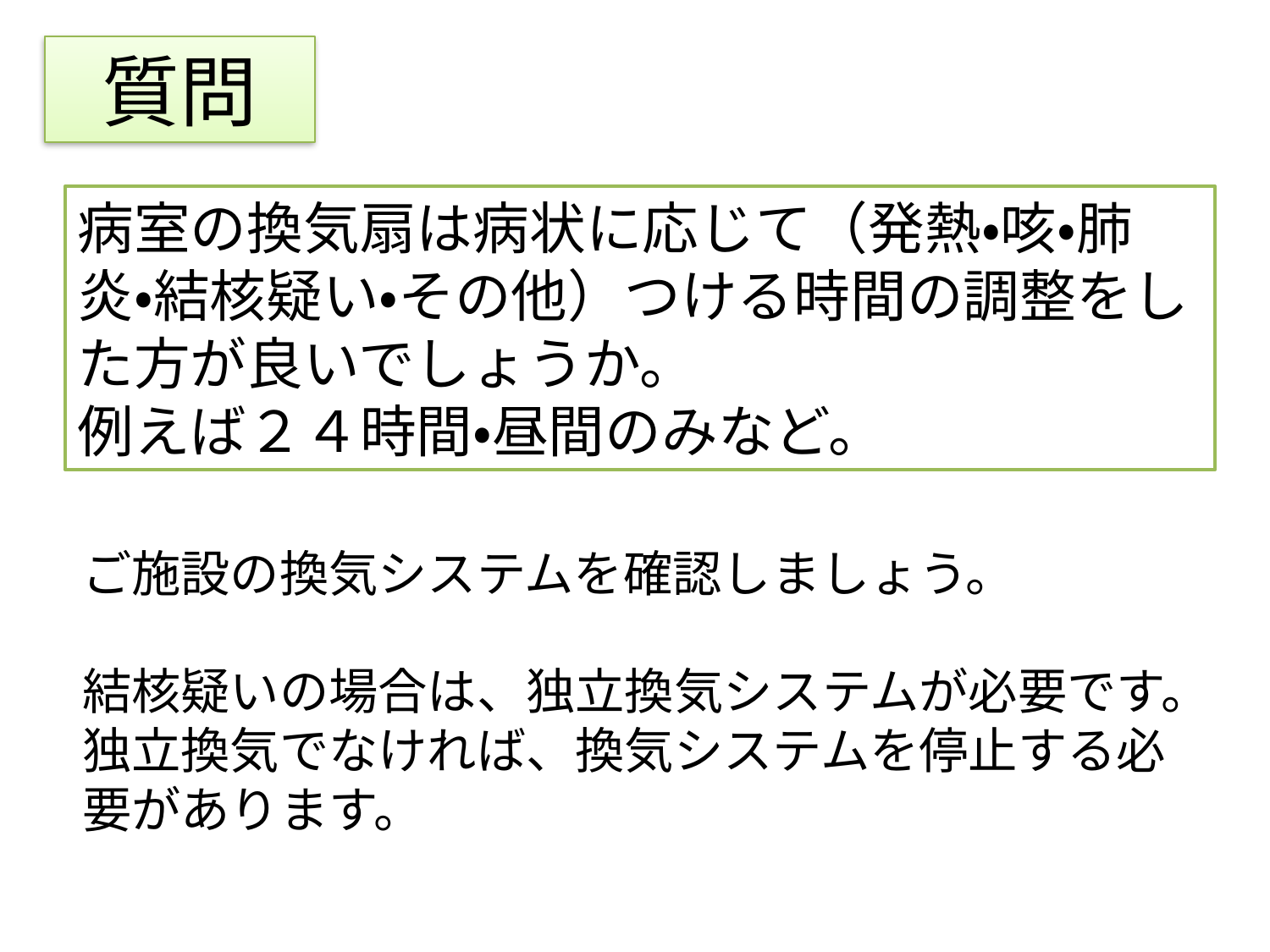

質問
病室の換気扇は病状に応じて（発熱・咳・肺炎・結核疑い・その他）つける時間の調整をした方が良いでしょうか。
例えば２４時間・昼間のみなど。
ご施設の換気システムを確認しましょう。

結核疑いの場合は、独立換気システムが必要です。
独立換気でなければ、換気システムを停止する必要があります。